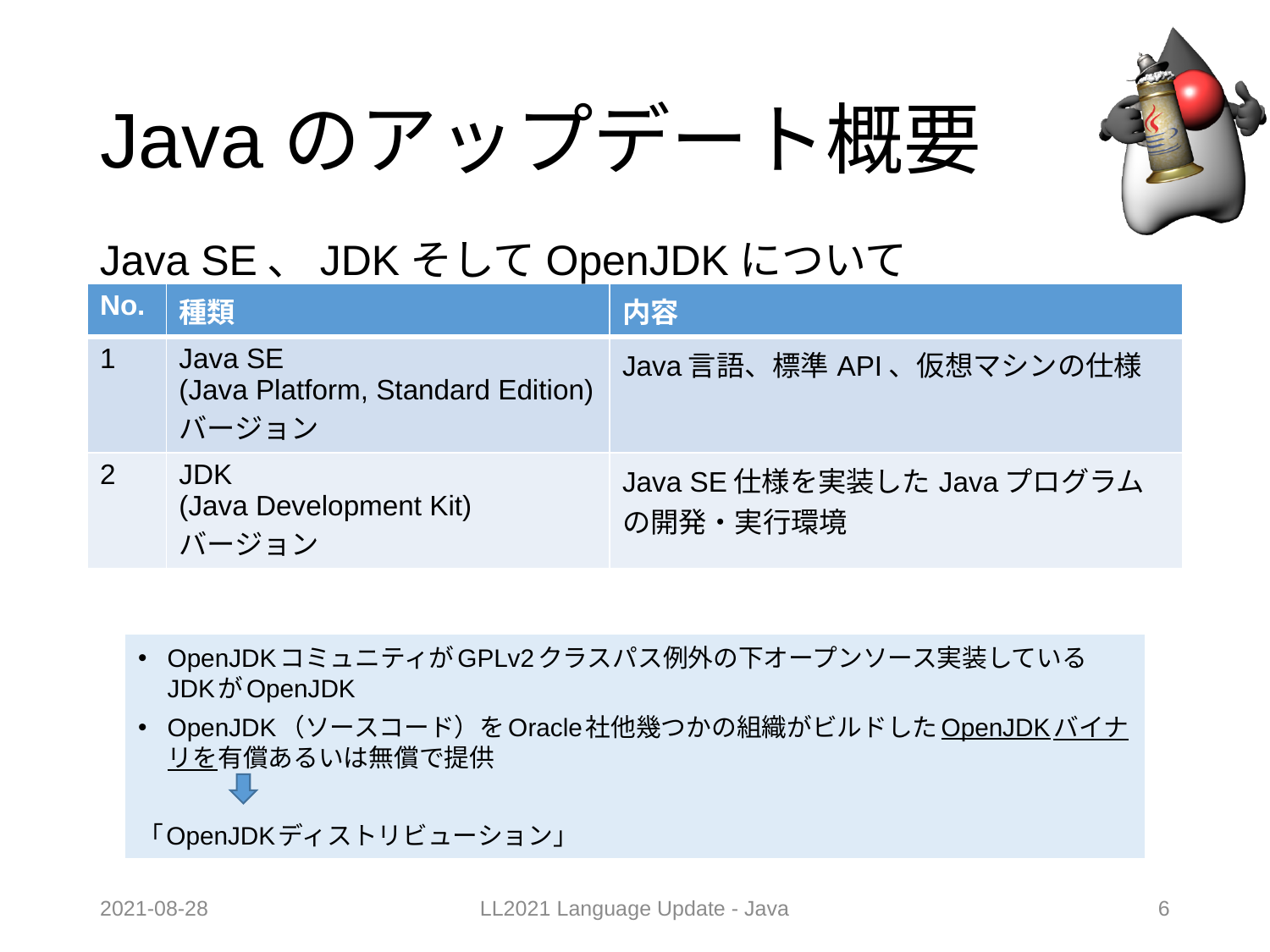

# Javaのアップデート概要
Java SE、JDKそしてOpenJDKについて
| No. | 種類 | 内容 |
| --- | --- | --- |
| 1 | Java SE (Java Platform, Standard Edition) バージョン | Java言語、標準API、仮想マシンの仕様 |
| 2 | JDK (Java Development Kit) バージョン | Java SE仕様を実装したJavaプログラムの開発・実行環境 |
OpenJDKコミュニティがGPLv2クラスパス例外の下オープンソース実装しているJDKがOpenJDK
OpenJDK（ソースコード）をOracle社他幾つかの組織がビルドしたOpenJDKバイナリを有償あるいは無償で提供

「OpenJDKディストリビューション」

2021-08-28
LL2021 Language Update - Java
6